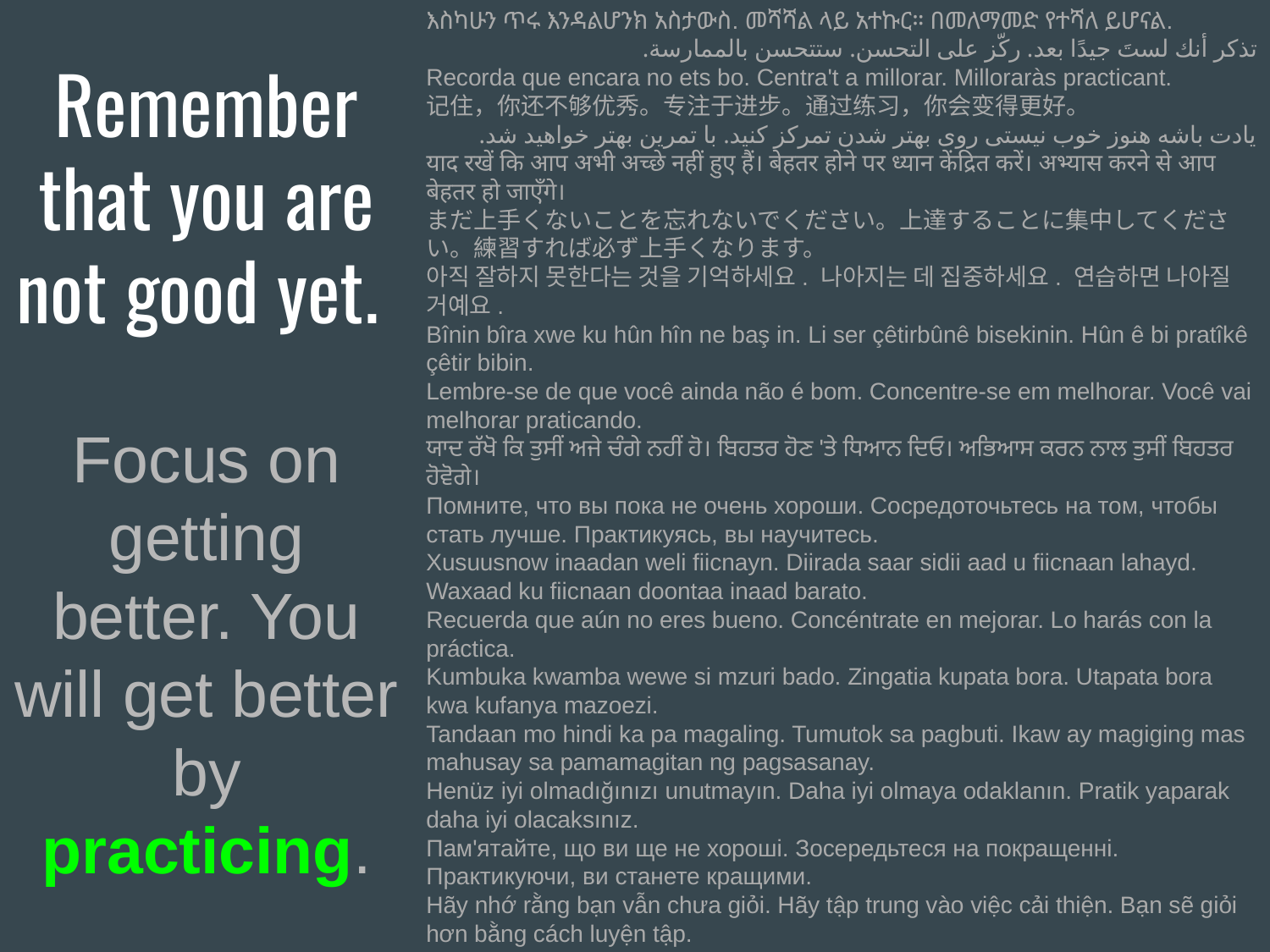

Remember that you are not good yet.

Focus on getting better. You will get better by practicing.
እስካሁን ጥሩ እንዳልሆንክ አስታውስ. መሻሻል ላይ አተኩር። በመለማመድ የተሻለ ይሆናል.
تذكر أنك لستَ جيدًا بعد. ركّز على التحسن. ستتحسن بالممارسة.
Recorda que encara no ets bo. Centra't a millorar. Milloraràs practicant.
记住，你还不够优秀。专注于进步。通过练习，你会变得更好。
یادت باشه هنوز خوب نیستی روی بهتر شدن تمرکز کنید. با تمرین بهتر خواهید شد.
याद रखें कि आप अभी अच्छे नहीं हुए हैं। बेहतर होने पर ध्यान केंद्रित करें। अभ्यास करने से आप बेहतर हो जाएँगे।
まだ上手くないことを忘れないでください。上達することに集中してください。練習すれば必ず上手くなります。
아직 잘하지 못한다는 것을 기억하세요. 나아지는 데 집중하세요. 연습하면 나아질 거예요.
Bînin bîra xwe ku hûn hîn ne baş in. Li ser çêtirbûnê bisekinin. Hûn ê bi pratîkê çêtir bibin.
Lembre-se de que você ainda não é bom. Concentre-se em melhorar. Você vai melhorar praticando.
ਯਾਦ ਰੱਖੋ ਕਿ ਤੁਸੀਂ ਅਜੇ ਚੰਗੇ ਨਹੀਂ ਹੋ। ਬਿਹਤਰ ਹੋਣ 'ਤੇ ਧਿਆਨ ਦਿਓ। ਅਭਿਆਸ ਕਰਨ ਨਾਲ ਤੁਸੀਂ ਬਿਹਤਰ ਹੋਵੋਗੇ।
Помните, что вы пока не очень хороши. Сосредоточьтесь на том, чтобы стать лучше. Практикуясь, вы научитесь.
Xusuusnow inaadan weli fiicnayn. Diirada saar sidii aad u fiicnaan lahayd. Waxaad ku fiicnaan doontaa inaad barato.
Recuerda que aún no eres bueno. Concéntrate en mejorar. Lo harás con la práctica.
Kumbuka kwamba wewe si mzuri bado. Zingatia kupata bora. Utapata bora kwa kufanya mazoezi.
Tandaan mo hindi ka pa magaling. Tumutok sa pagbuti. Ikaw ay magiging mas mahusay sa pamamagitan ng pagsasanay.
Henüz iyi olmadığınızı unutmayın. Daha iyi olmaya odaklanın. Pratik yaparak daha iyi olacaksınız.
Пам'ятайте, що ви ще не хороші. Зосередьтеся на покращенні. Практикуючи, ви станете кращими.
Hãy nhớ rằng bạn vẫn chưa giỏi. Hãy tập trung vào việc cải thiện. Bạn sẽ giỏi hơn bằng cách luyện tập.